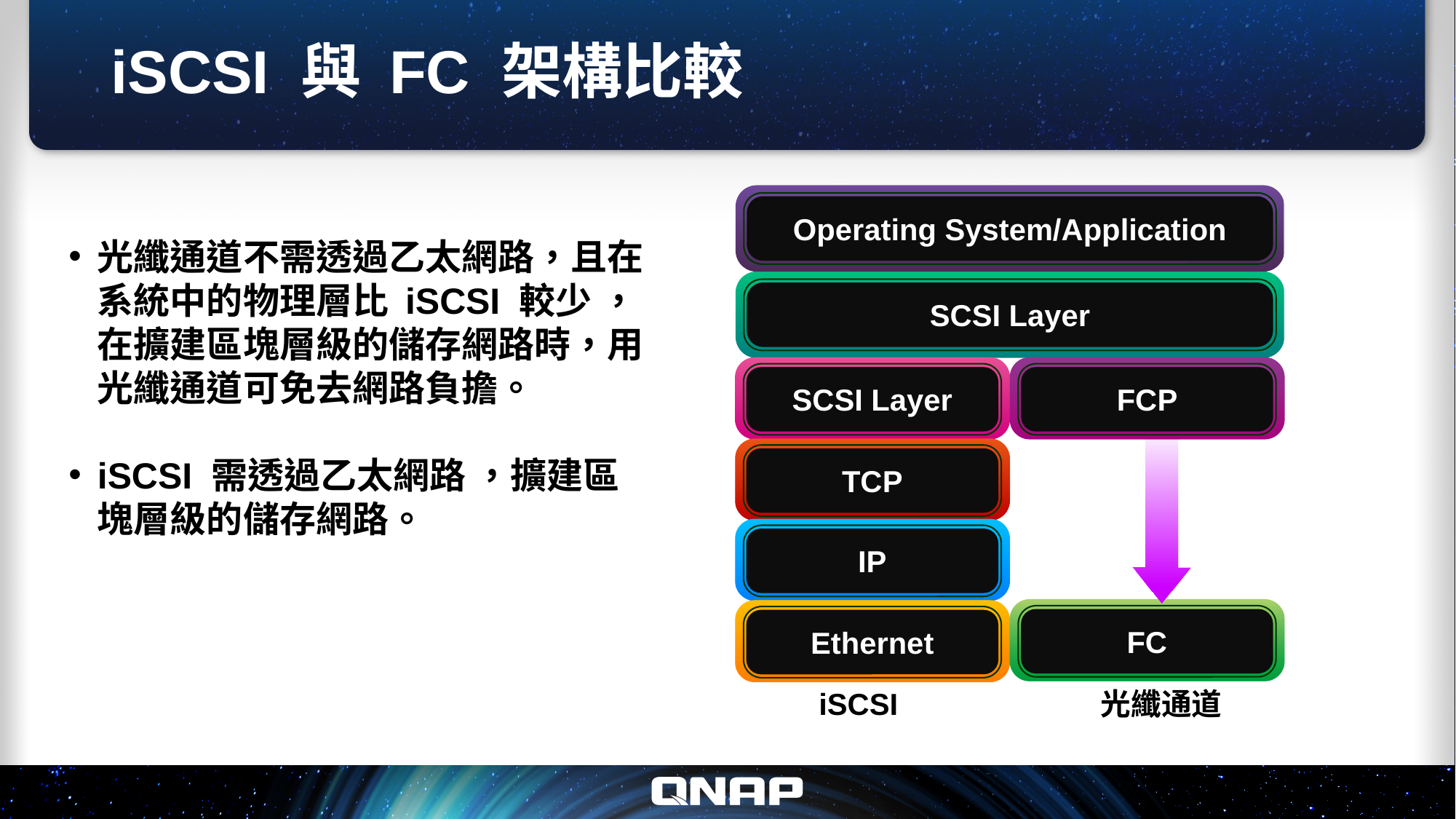

# iSCSI 與 FC 架構比較

Operating System/Application
光纖通道不需透過乙太網路，且在系統中的物理層比 iSCSI 較少 ，在擴建區塊層級的儲存網路時，用光纖通道可免去網路負擔。

iSCSI 需透過乙太網路 ，擴建區塊層級的儲存網路。

SCSI Layer

SCSI Layer

FCP

TCP

IP

FC

Ethernet
iSCSI
光纖通道